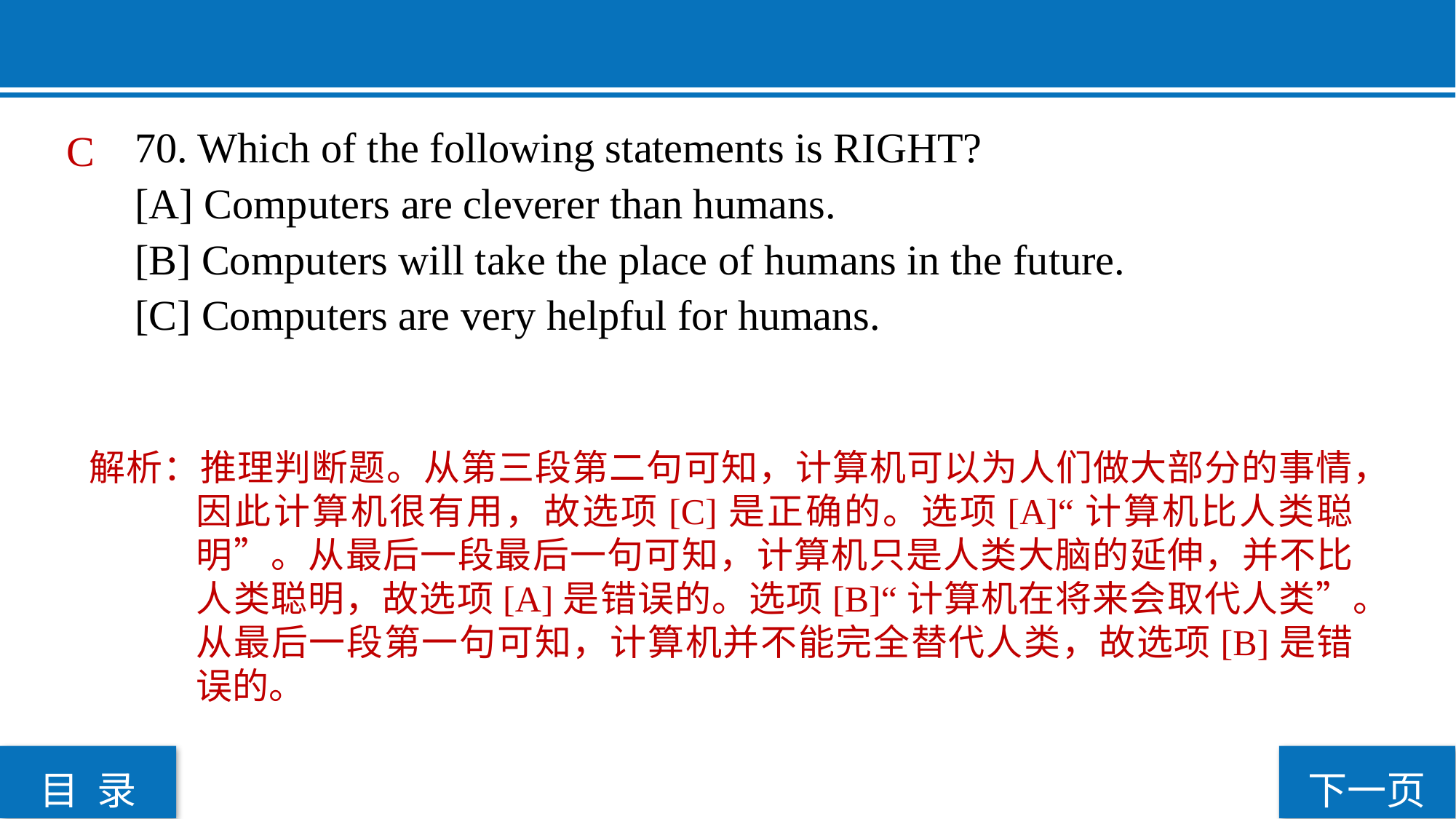

70. Which of the following statements is RIGHT?
[A] Computers are cleverer than humans.
[B] Computers will take the place of humans in the future.
[C] Computers are very helpful for humans.
 C
解析：推理判断题。从第三段第二句可知，计算机可以为人们做大部分的事情，因此计算机很有用，故选项[C]是正确的。选项[A]“计算机比人类聪明”。从最后一段最后一句可知，计算机只是人类大脑的延伸，并不比人类聪明，故选项[A]是错误的。选项[B]“计算机在将来会取代人类”。从最后一段第一句可知，计算机并不能完全替代人类，故选项[B]是错误的。